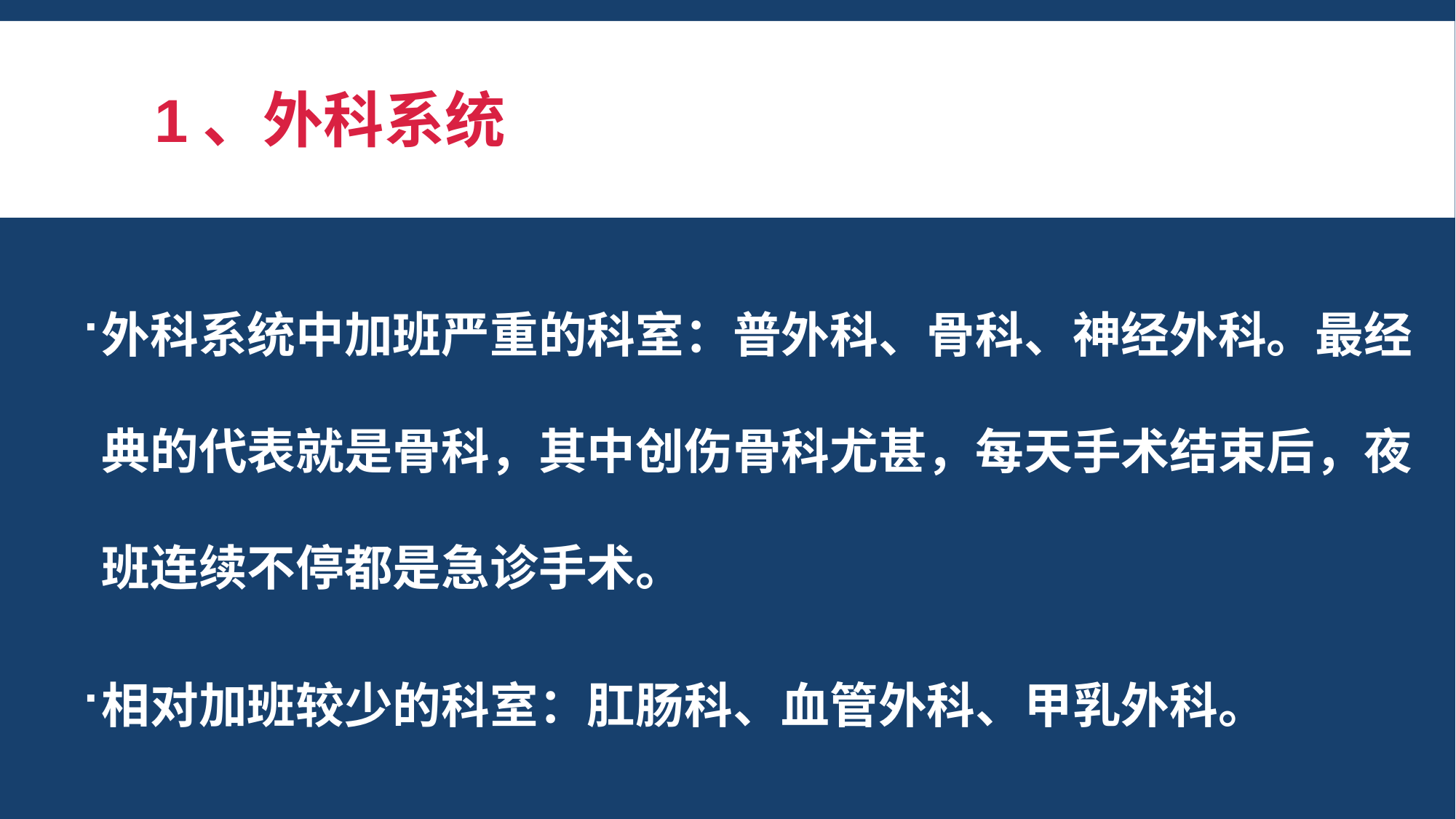

# 1、外科系统
外科系统中加班严重的科室：普外科、骨科、神经外科。最经典的代表就是骨科，其中创伤骨科尤甚，每天手术结束后，夜班连续不停都是急诊手术。
相对加班较少的科室：肛肠科、血管外科、甲乳外科。